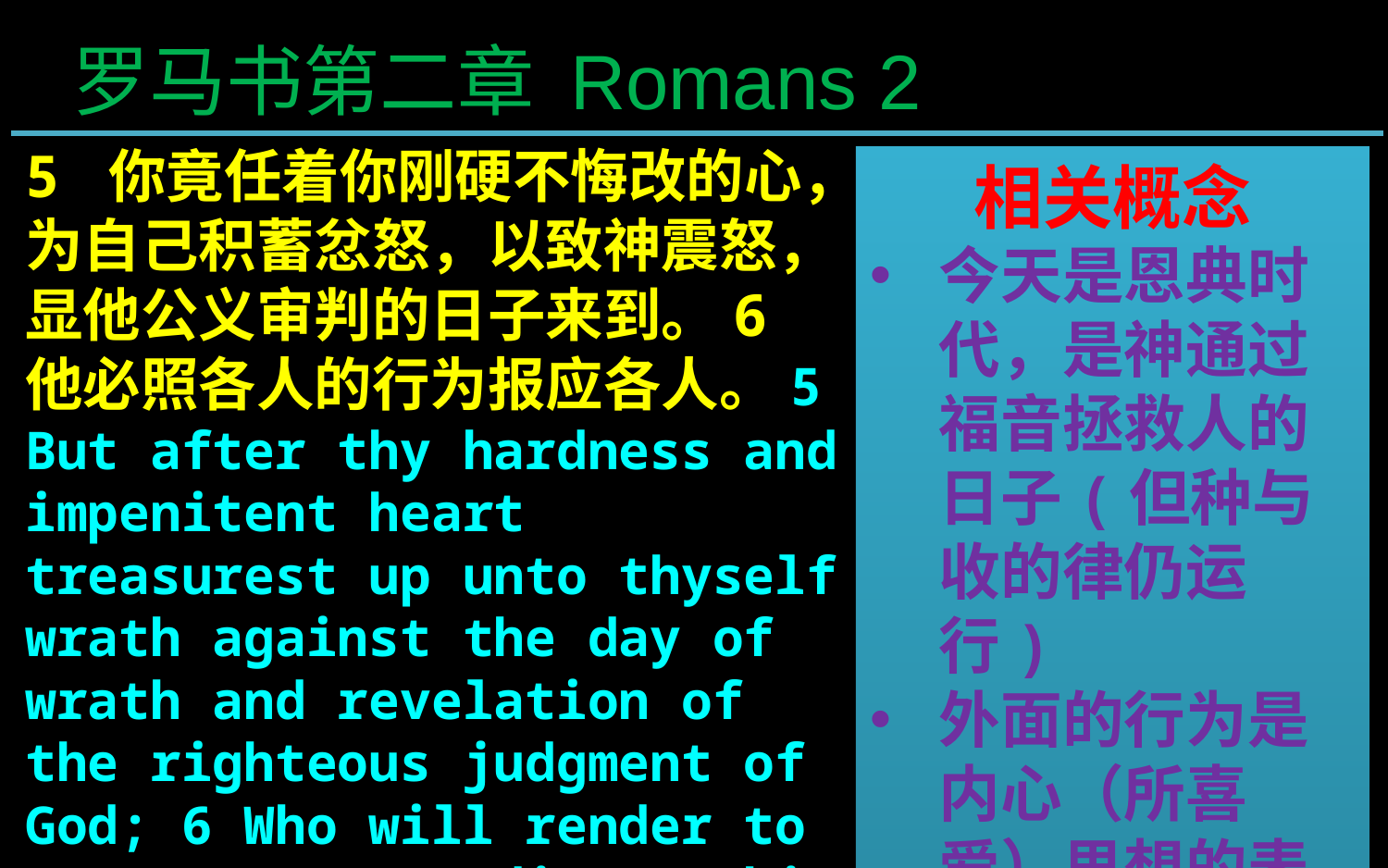

罗马书第二章 Romans 2
5 你竟任着你刚硬不悔改的心，为自己积蓄忿怒，以致神震怒，显他公义审判的日子来到。6 他必照各人的行为报应各人。5 But after thy hardness and impenitent heart treasurest up unto thyself wrath against the day of wrath and revelation of the righteous judgment of God; 6 Who will render to every man according to his deeds:
相关概念
今天是恩典时代，是神通过福音拯救人的日子(但种与收的律仍运行)
外面的行为是内心（所喜爱）思想的表达